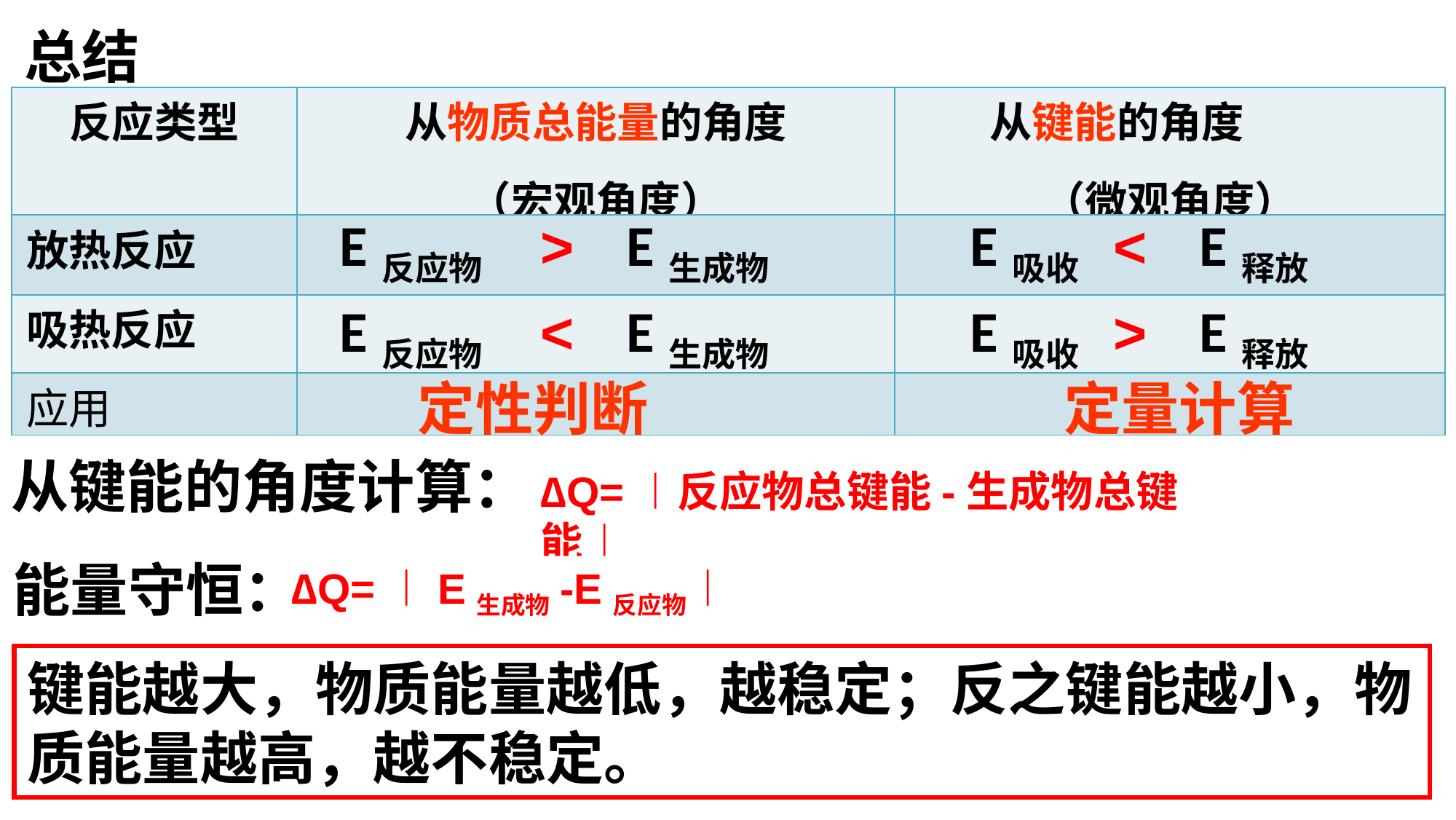

总结
| 反应类型 | 从物质总能量的角度 （宏观角度） | 从键能的角度 （微观角度） |
| --- | --- | --- |
| 放热反应 |  |  |
| 吸热反应 |  |  |
| 应用 |  |  |
E反应物
E生成物
E吸收
E释放
>
<
E反应物
E生成物
E吸收
E释放
<
>
定性判断
定量计算
从键能的角度计算：
∆Q=︱反应物总键能-生成物总键能︱
能量守恒：
∆Q=︱E生成物-E反应物︱
键能越大，物质能量越低，越稳定；反之键能越小，物质能量越高，越不稳定。
化学反应过程中遵守：质量守恒和能量守恒